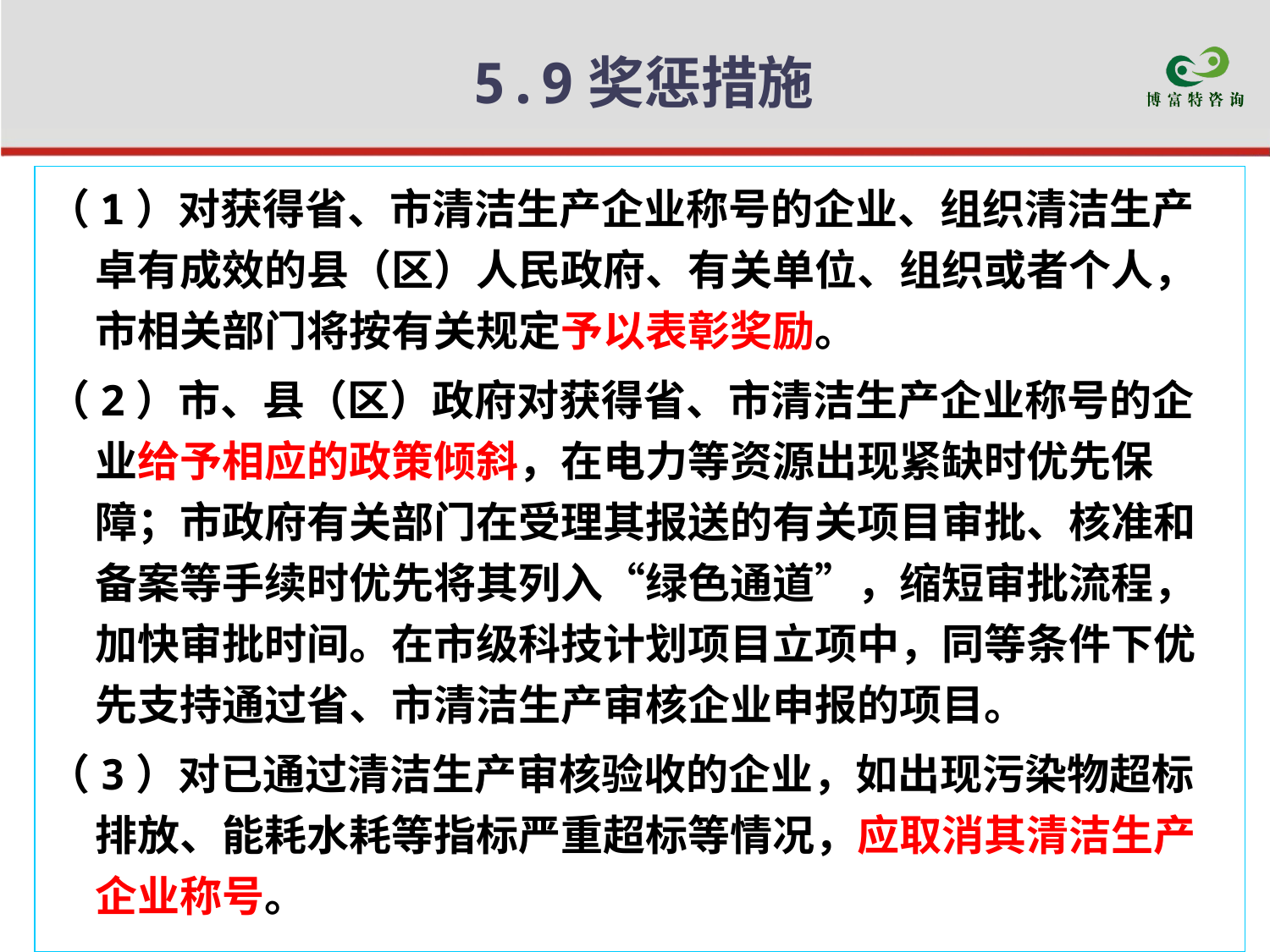

# 5.9奖惩措施
（1）对获得省、市清洁生产企业称号的企业、组织清洁生产卓有成效的县（区）人民政府、有关单位、组织或者个人，市相关部门将按有关规定予以表彰奖励。
（2）市、县（区）政府对获得省、市清洁生产企业称号的企业给予相应的政策倾斜，在电力等资源出现紧缺时优先保障；市政府有关部门在受理其报送的有关项目审批、核准和备案等手续时优先将其列入“绿色通道”，缩短审批流程，加快审批时间。在市级科技计划项目立项中，同等条件下优先支持通过省、市清洁生产审核企业申报的项目。
（3）对已通过清洁生产审核验收的企业，如出现污染物超标排放、能耗水耗等指标严重超标等情况，应取消其清洁生产企业称号。